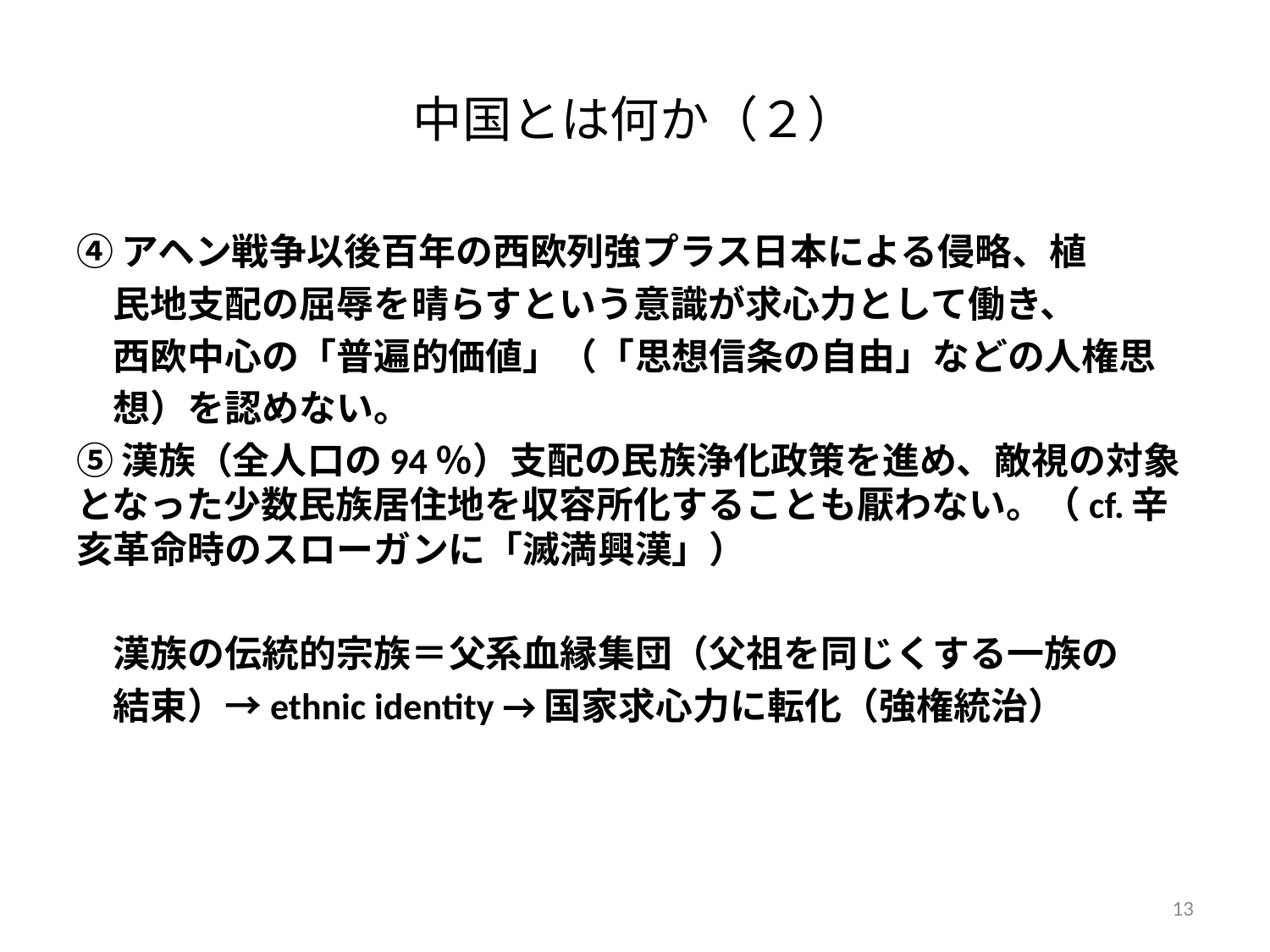

# 中国とは何か（２）
④アヘン戦争以後百年の西欧列強プラス日本による侵略、植
　民地支配の屈辱を晴らすという意識が求心力として働き、
　西欧中心の「普遍的価値」（「思想信条の自由」などの人権思
　想）を認めない。
⑤漢族（全人口の94％）支配の民族浄化政策を進め、敵視の対象となった少数民族居住地を収容所化することも厭わない。（cf.辛亥革命時のスローガンに「滅満興漢」）

　漢族の伝統的宗族＝父系血縁集団（父祖を同じくする一族の
　結束）→ethnic identity →国家求心力に転化（強権統治）
13